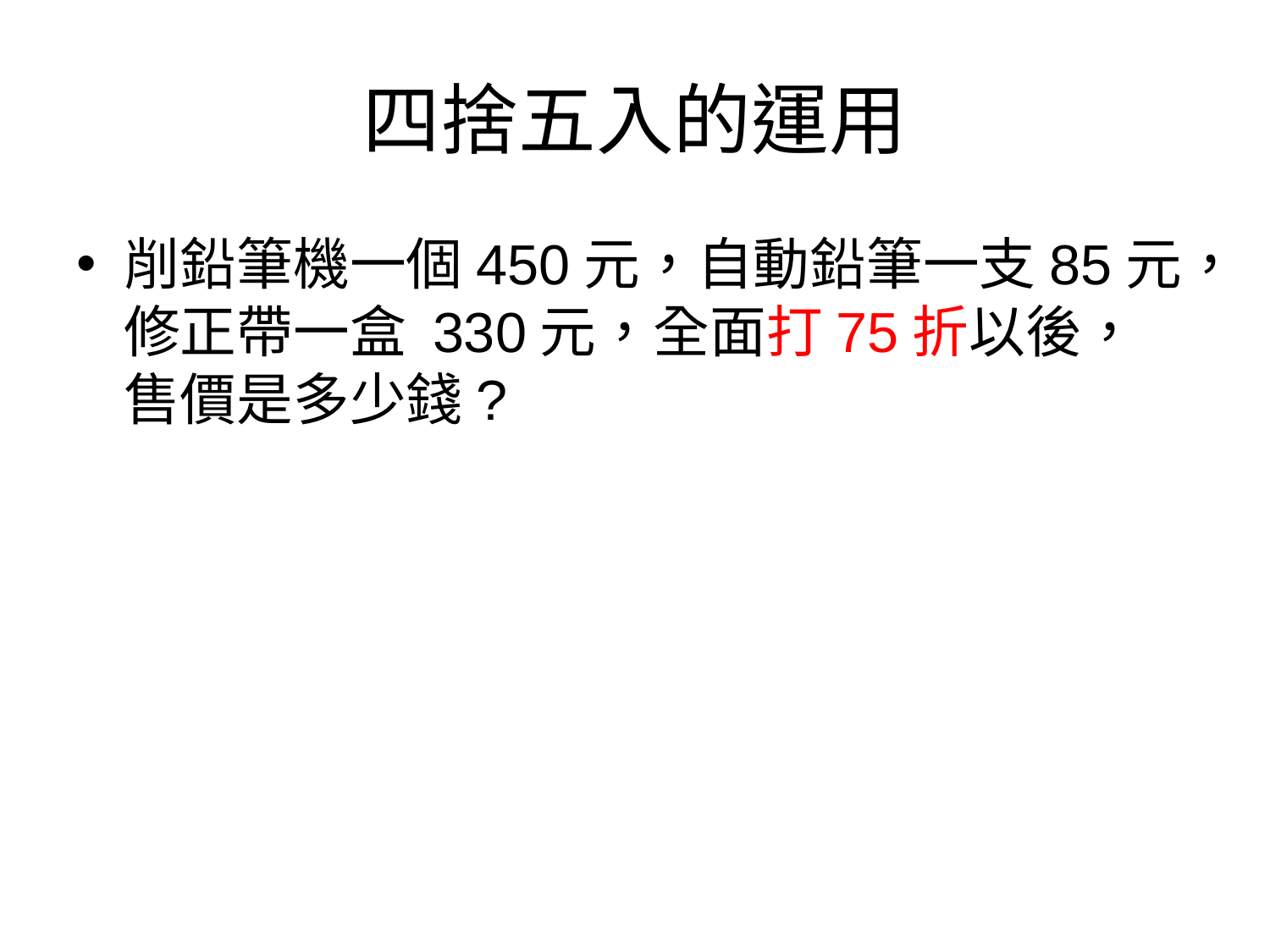

# 四捨五入的運用
削鉛筆機一個450元，自動鉛筆一支85元，修正帶一盒 330元，全面打75折以後，售價是多少錢?